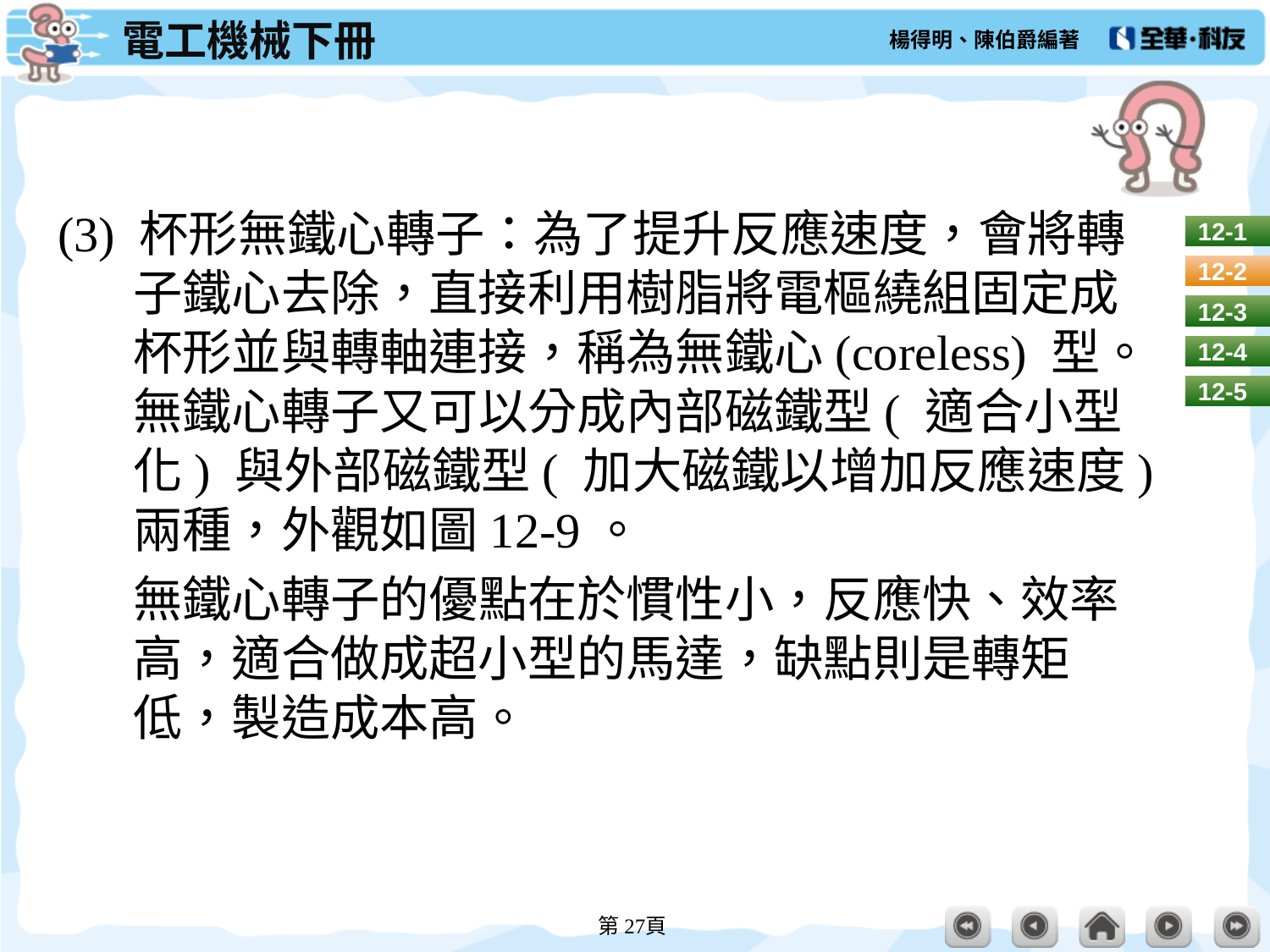

#
(3) 杯形無鐵心轉子：為了提升反應速度，會將轉子鐵心去除，直接利用樹脂將電樞繞組固定成杯形並與轉軸連接，稱為無鐵心(coreless) 型。無鐵心轉子又可以分成內部磁鐵型( 適合小型化) 與外部磁鐵型( 加大磁鐵以增加反應速度) 兩種，外觀如圖12-9。
	無鐵心轉子的優點在於慣性小，反應快、效率高，適合做成超小型的馬達，缺點則是轉矩低，製造成本高。